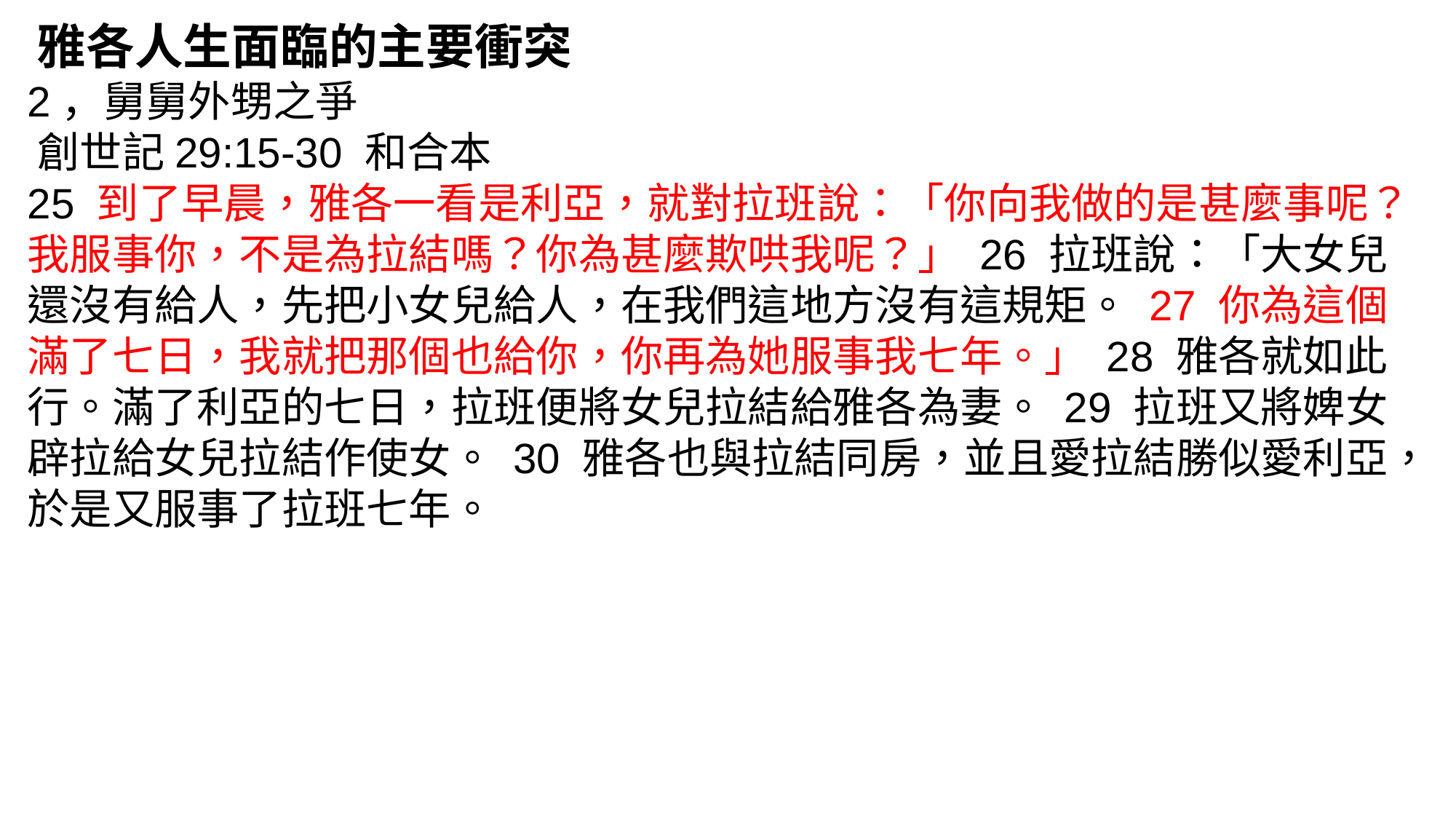

‪‪‪‪雅各人生面臨的主要衝突
2，舅舅外甥之爭
‪創世記‬29:15-30 和合本
25 到了早晨，雅各一看是利亞，就對拉班說：「你向我做的是甚麼事呢？我服事你，不是為拉結嗎？你為甚麼欺哄我呢？」 26 拉班說：「大女兒還沒有給人，先把小女兒給人，在我們這地方沒有這規矩。 27 你為這個滿了七日，我就把那個也給你，你再為她服事我七年。」 28 雅各就如此行。滿了利亞的七日，拉班便將女兒拉結給雅各為妻。 29 拉班又將婢女辟拉給女兒拉結作使女。 30 雅各也與拉結同房，並且愛拉結勝似愛利亞，於是又服事了拉班七年。